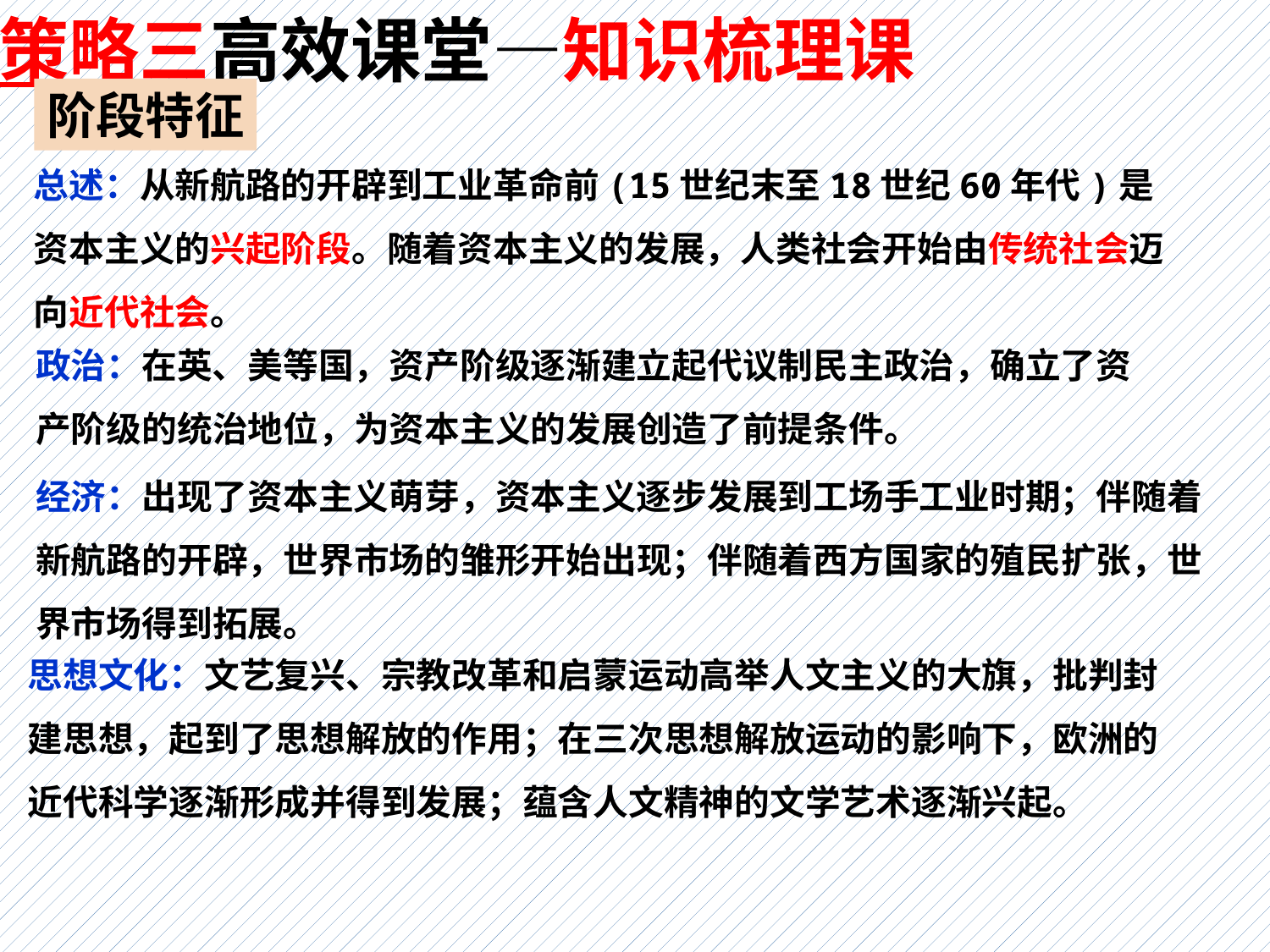

策略三高效课堂—知识梳理课

阶段特征
总述：从新航路的开辟到工业革命前(15世纪末至18世纪60年代)是资本主义的兴起阶段。随着资本主义的发展，人类社会开始由传统社会迈向近代社会。
政治：在英、美等国，资产阶级逐渐建立起代议制民主政治，确立了资产阶级的统治地位，为资本主义的发展创造了前提条件。
经济：出现了资本主义萌芽，资本主义逐步发展到工场手工业时期；伴随着新航路的开辟，世界市场的雏形开始出现；伴随着西方国家的殖民扩张，世界市场得到拓展。
思想文化：文艺复兴、宗教改革和启蒙运动高举人文主义的大旗，批判封建思想，起到了思想解放的作用；在三次思想解放运动的影响下，欧洲的近代科学逐渐形成并得到发展；蕴含人文精神的文学艺术逐渐兴起。